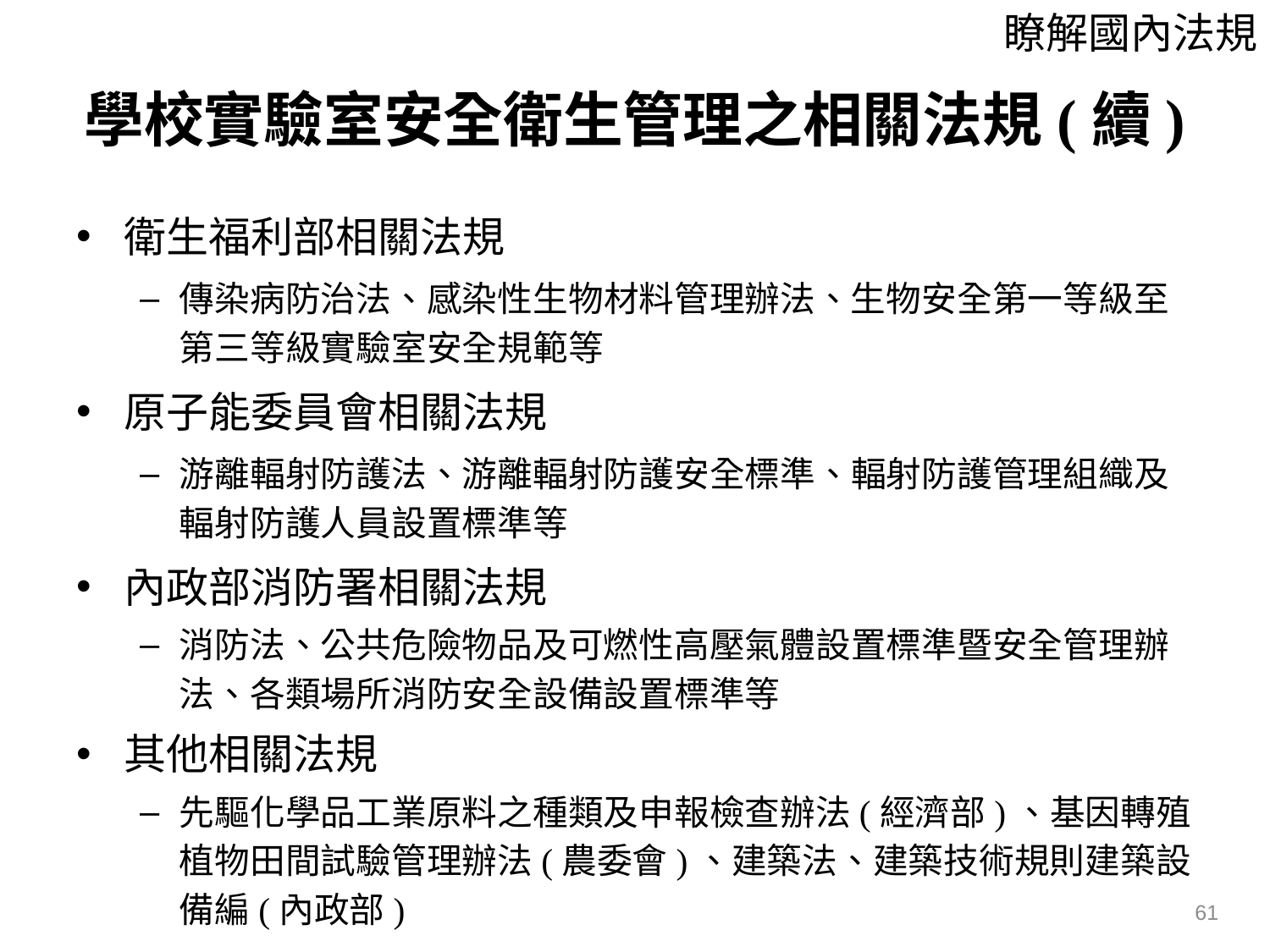

瞭解國內法規
# 學校實驗室安全衛生管理之相關法規(續)
衛生福利部相關法規
傳染病防治法、感染性生物材料管理辦法、生物安全第一等級至第三等級實驗室安全規範等
原子能委員會相關法規
游離輻射防護法、游離輻射防護安全標準、輻射防護管理組織及輻射防護人員設置標準等
內政部消防署相關法規
消防法、公共危險物品及可燃性高壓氣體設置標準暨安全管理辦法、各類場所消防安全設備設置標準等
其他相關法規
先驅化學品工業原料之種類及申報檢查辦法(經濟部)、基因轉殖植物田間試驗管理辦法(農委會)、建築法、建築技術規則建築設備編(內政部)
61